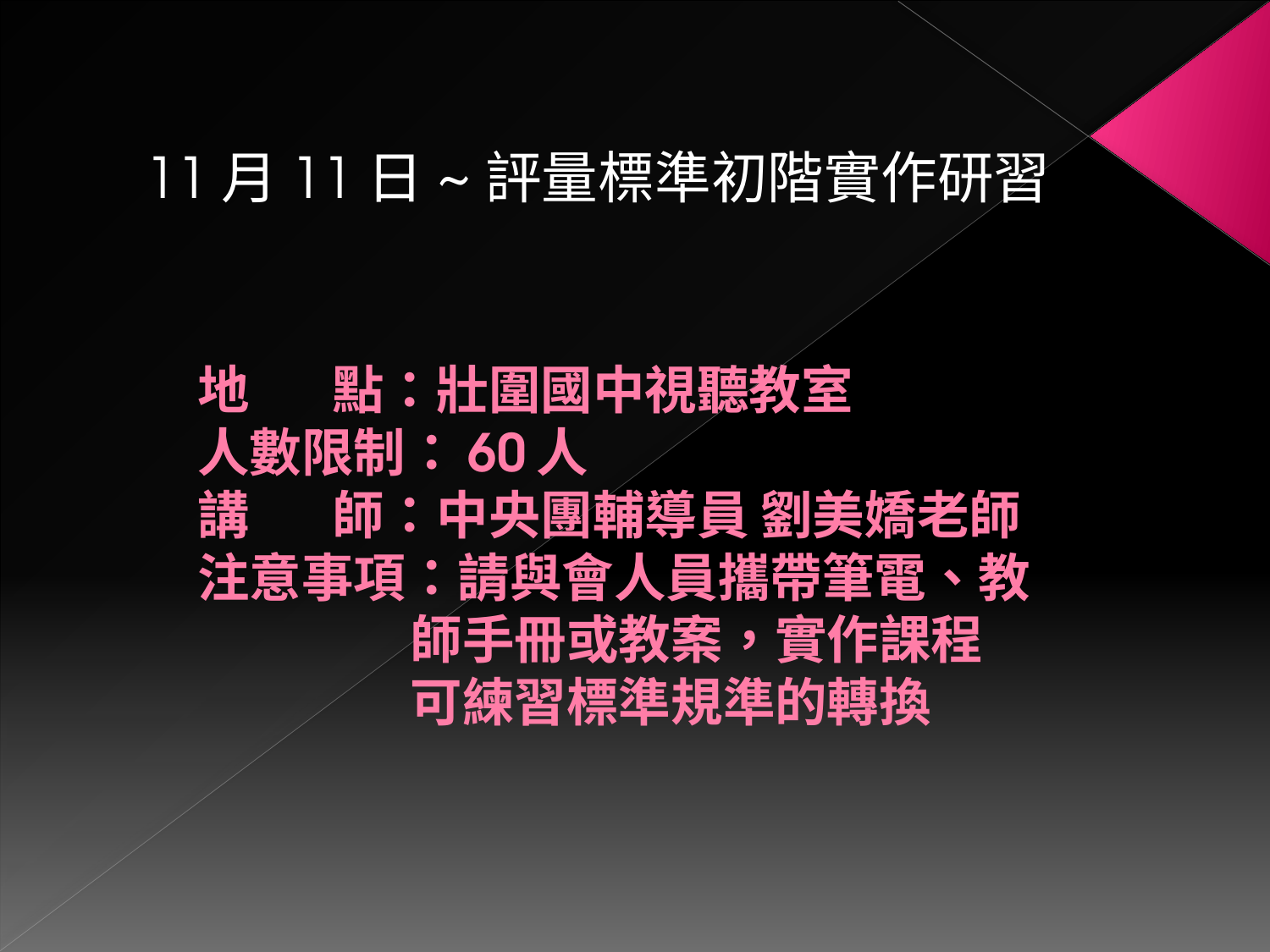

11月11日~評量標準初階實作研習
# 地       點：壯圍國中視聽教室 人數限制：60人 講       師：中央團輔導員 劉美嬌老師 注意事項：請與會人員攜帶筆電、教 師手冊或教案，實作課程 可練習標準規準的轉換